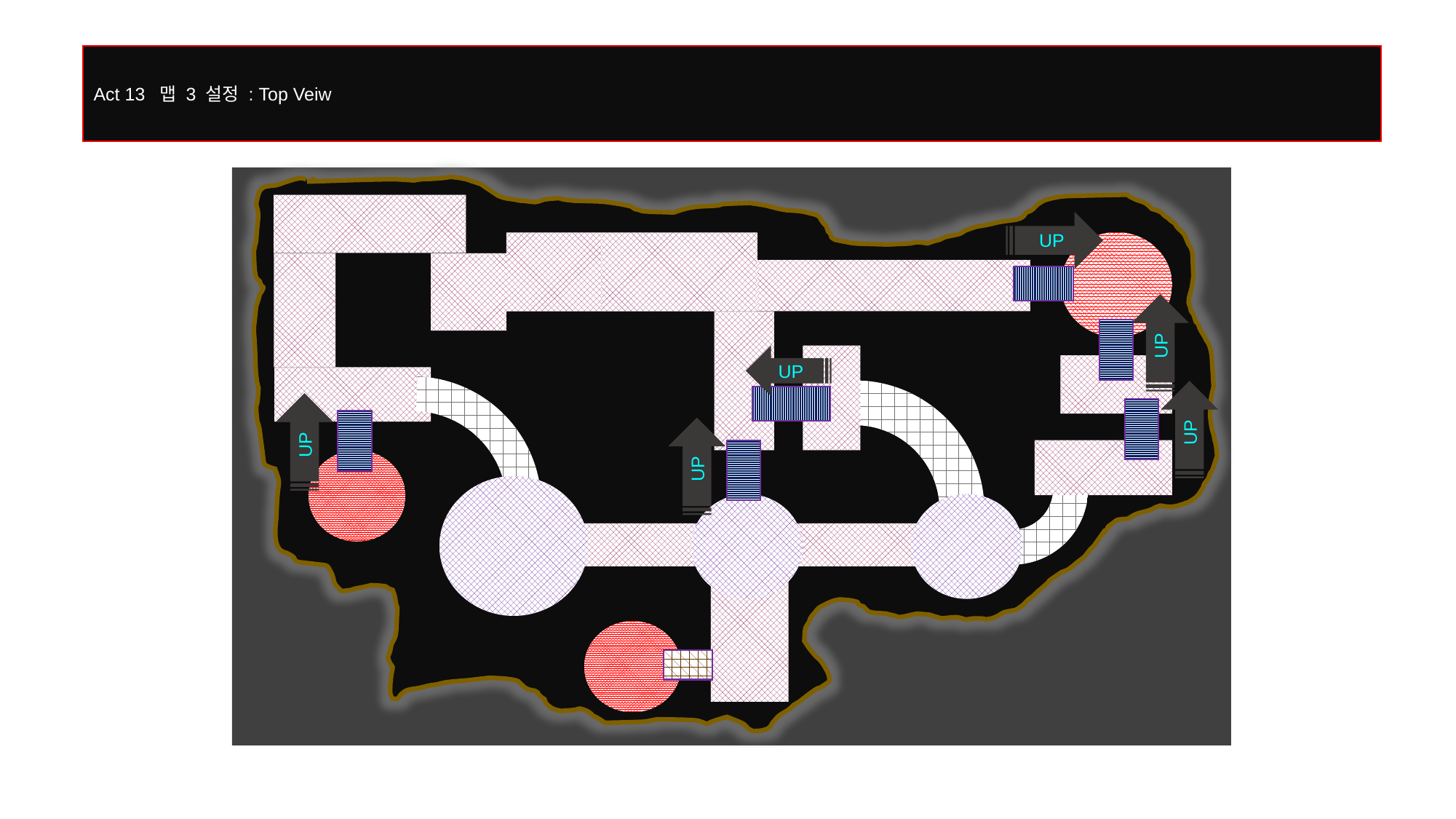

Act 13  맵 3 설정 : Top Veiw

UP

UP

UP

UP

UP

UP